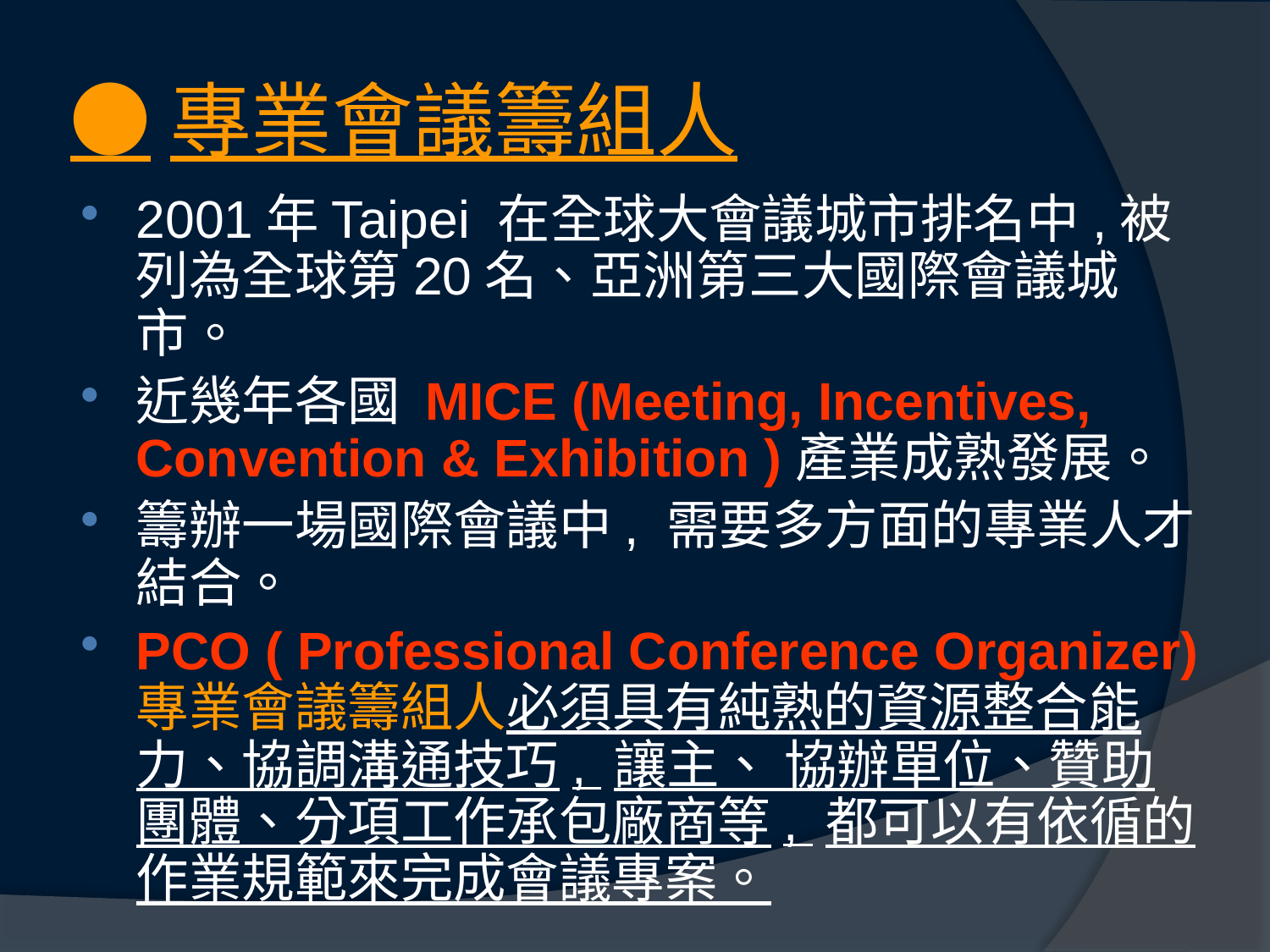

# ●專業會議籌組人
2001年Taipei 在全球大會議城市排名中,被列為全球第20名、亞洲第三大國際會議城市。
近幾年各國 MICE (Meeting, Incentives, Convention & Exhibition )產業成熟發展。
籌辦一場國際會議中, 需要多方面的專業人才結合。
PCO ( Professional Conference Organizer)專業會議籌組人必須具有純熟的資源整合能力、協調溝通技巧, 讓主、 協辦單位、贊助團體、分項工作承包廠商等, 都可以有依循的作業規範來完成會議專案。